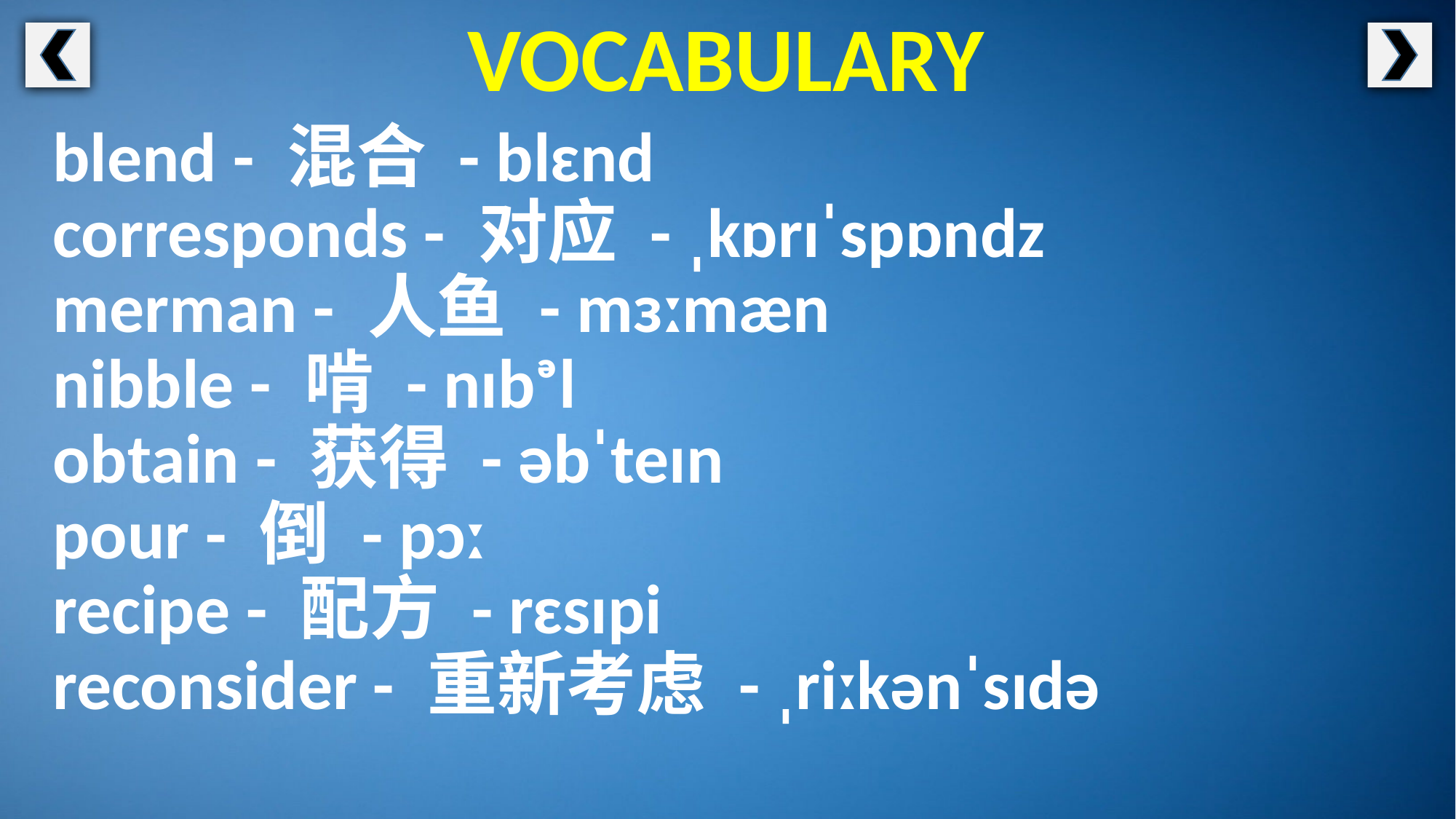

VOCABULARY
blend - 混合 - blɛnd
corresponds - 对应 - ˌkɒrɪˈspɒndz
merman - 人鱼 - mɜːmæn
nibble - 啃 - nɪbᵊl
obtain - 获得 - əbˈteɪn
pour - 倒 - pɔː
recipe - 配方 - rɛsɪpi
reconsider - 重新考虑 - ˌriːkənˈsɪdə